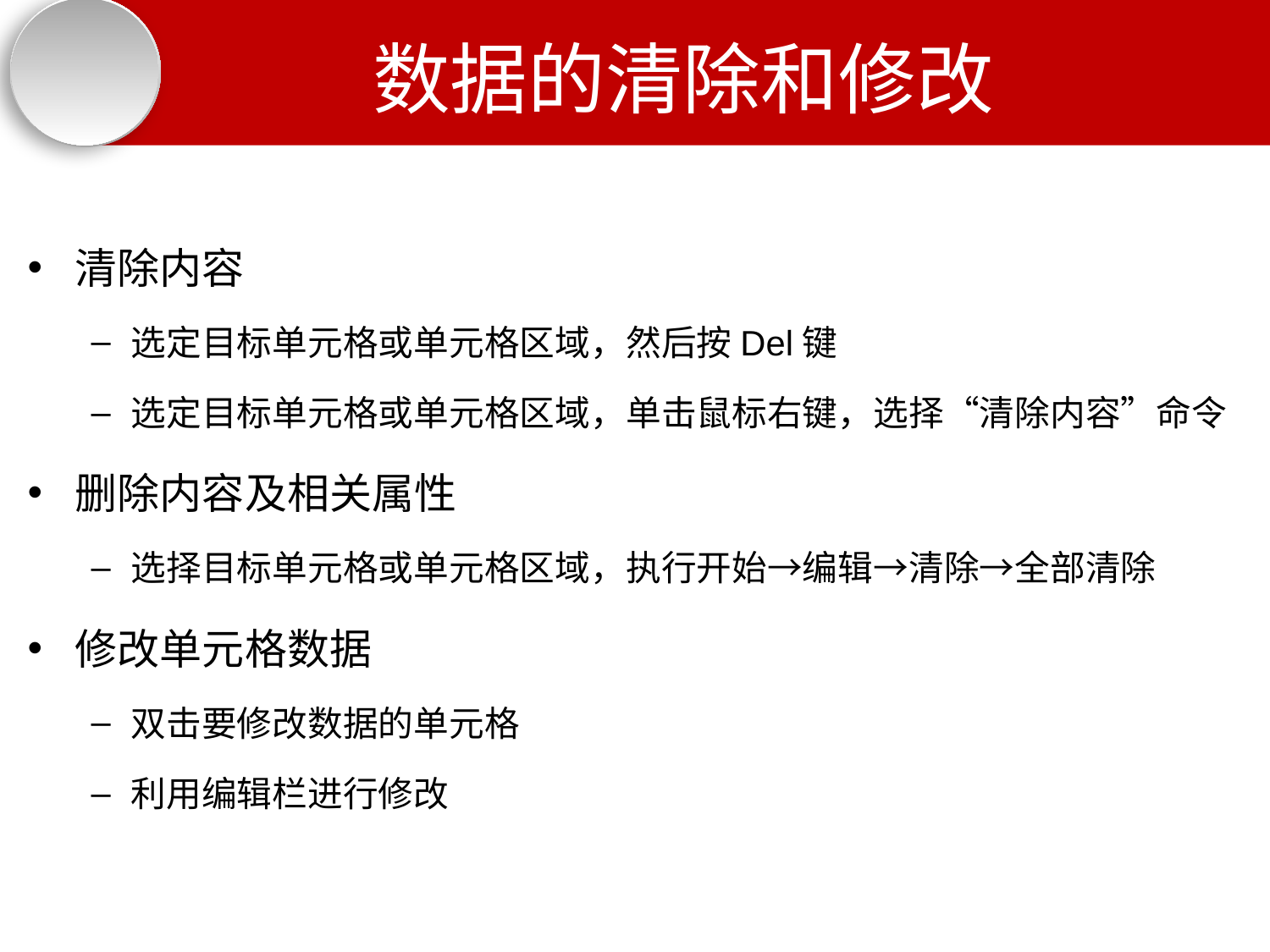

# 数据的清除和修改
清除内容
选定目标单元格或单元格区域，然后按Del键
选定目标单元格或单元格区域，单击鼠标右键，选择“清除内容”命令
删除内容及相关属性
选择目标单元格或单元格区域，执行开始→编辑→清除→全部清除
修改单元格数据
双击要修改数据的单元格
利用编辑栏进行修改

13